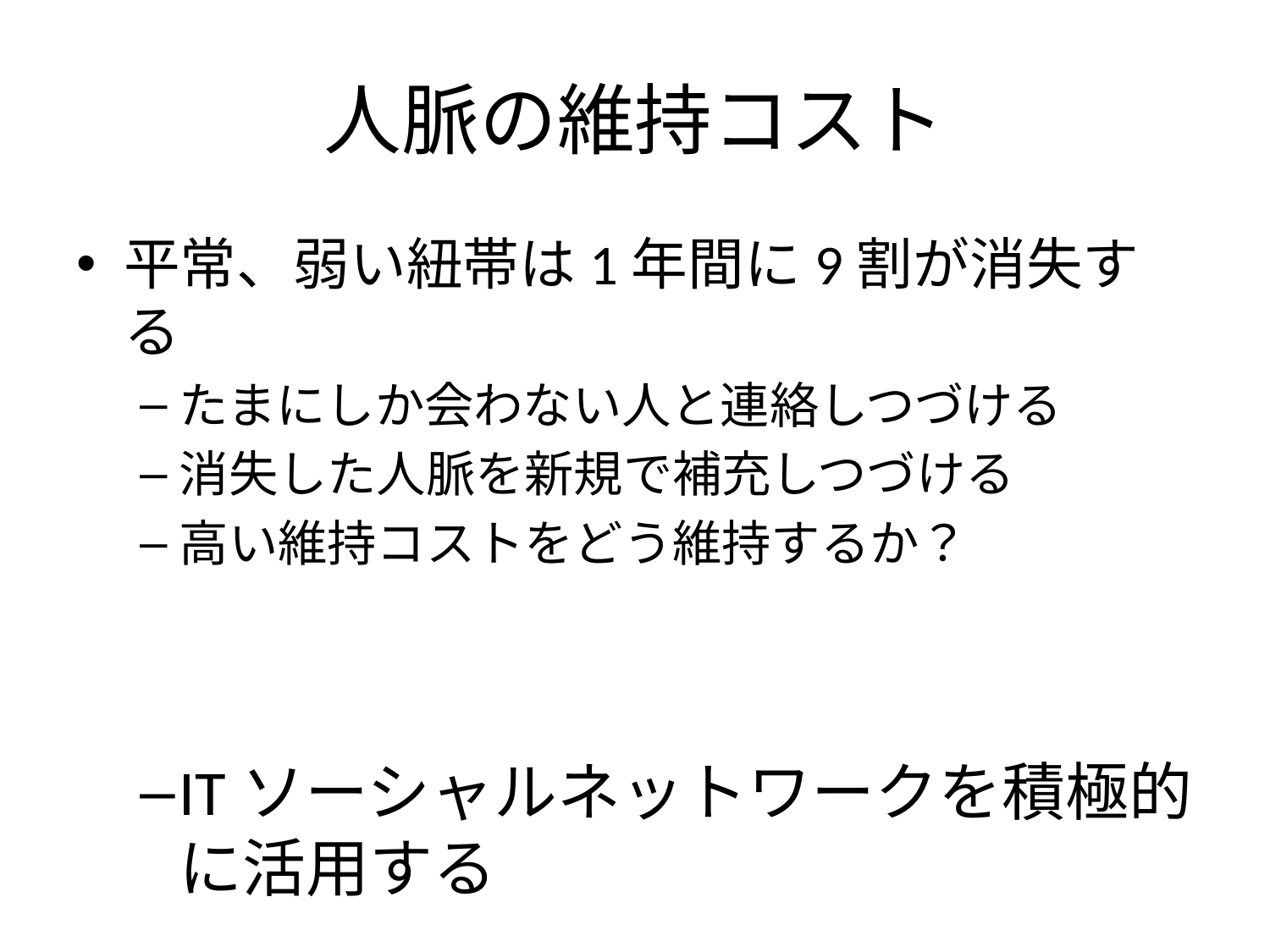

# 人脈の維持コスト
平常、弱い紐帯は1年間に9割が消失する
たまにしか会わない人と連絡しつづける
消失した人脈を新規で補充しつづける
高い維持コストをどう維持するか？

ITソーシャルネットワークを積極的に活用する